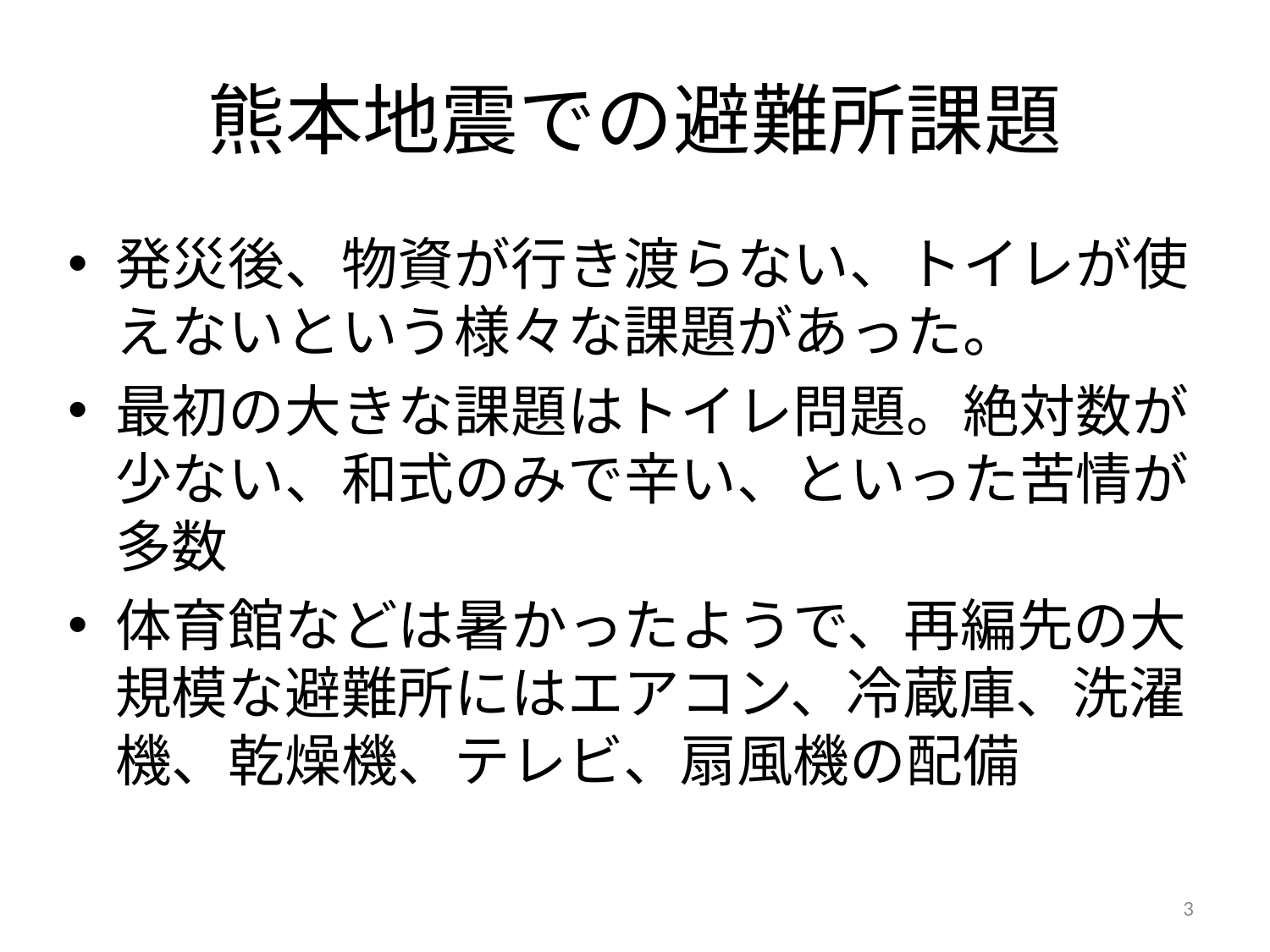

# 熊本地震での避難所課題
発災後、物資が行き渡らない、トイレが使えないという様々な課題があった。
最初の大きな課題はトイレ問題。絶対数が少ない、和式のみで辛い、といった苦情が多数
体育館などは暑かったようで、再編先の大規模な避難所にはエアコン、冷蔵庫、洗濯機、乾燥機、テレビ、扇風機の配備
3